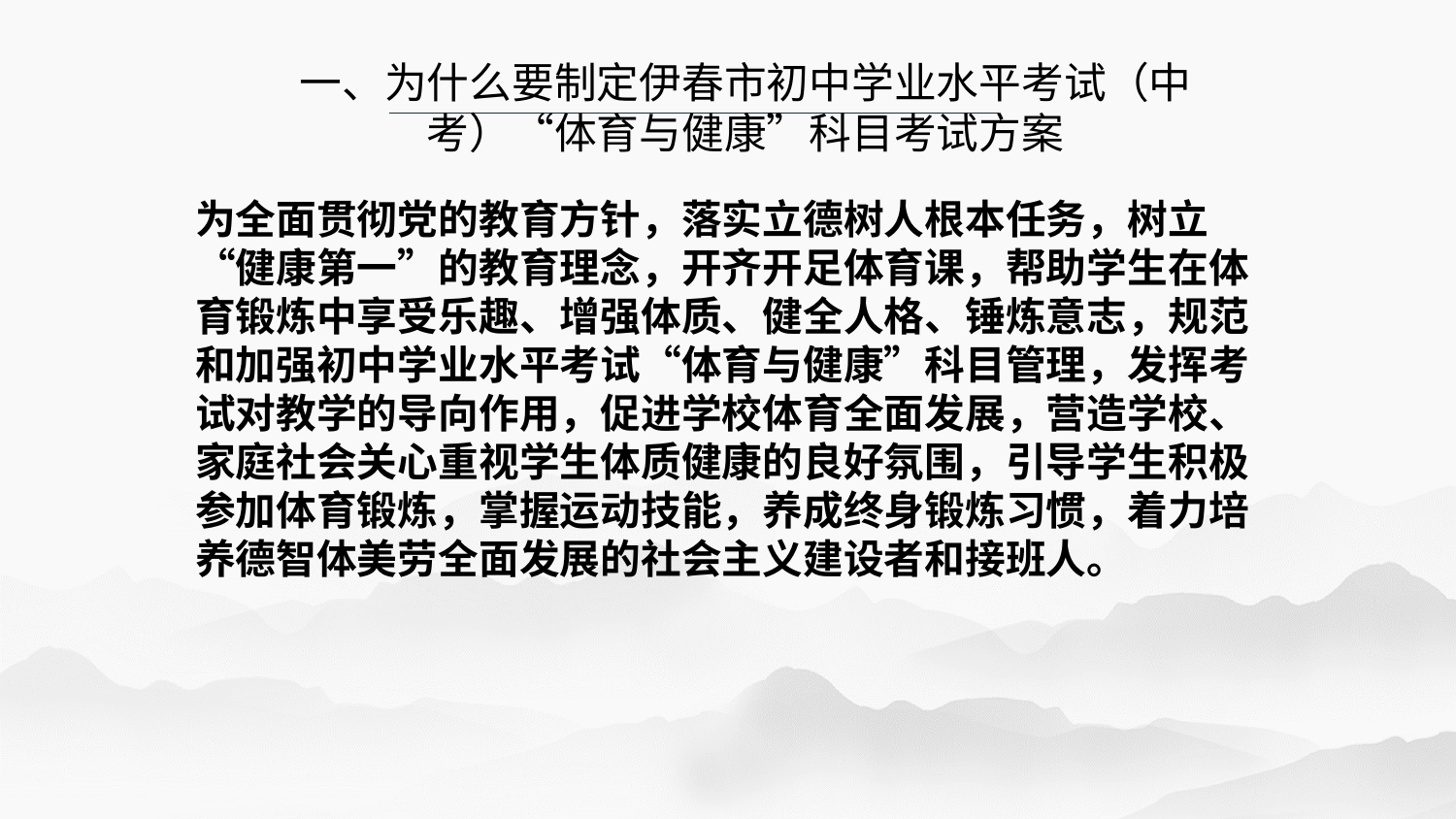

一、为什么要制定伊春市初中学业水平考试（中考）“体育与健康”科目考试方案
为全面贯彻党的教育方针，落实立德树人根本任务，树立“健康第一”的教育理念，开齐开足体育课，帮助学生在体育锻炼中享受乐趣、增强体质、健全人格、锤炼意志，规范和加强初中学业水平考试“体育与健康”科目管理，发挥考试对教学的导向作用，促进学校体育全面发展，营造学校、家庭社会关心重视学生体质健康的良好氛围，引导学生积极参加体育锻炼，掌握运动技能，养成终身锻炼习惯，着力培养德智体美劳全面发展的社会主义建设者和接班人。